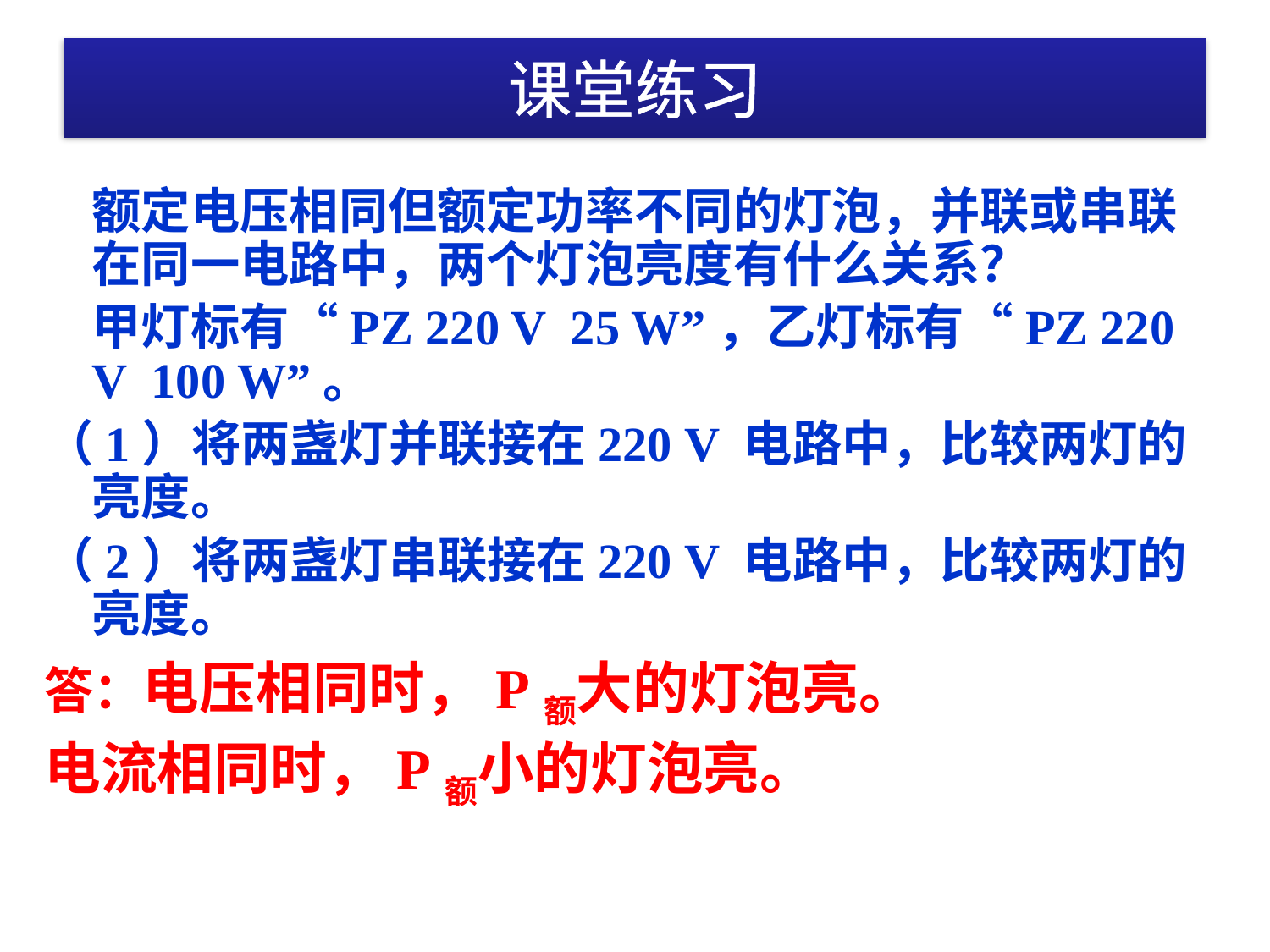

# 课堂练习
额定电压相同但额定功率不同的灯泡，并联或串联在同一电路中，两个灯泡亮度有什么关系？
甲灯标有“PZ 220 V  25 W”，乙灯标有“PZ 220 V  100 W”。
（1）将两盏灯并联接在220 V 电路中，比较两灯的亮度。
（2）将两盏灯串联接在220 V 电路中，比较两灯的亮度。
答：电压相同时，P额大的灯泡亮。
电流相同时，P额小的灯泡亮。